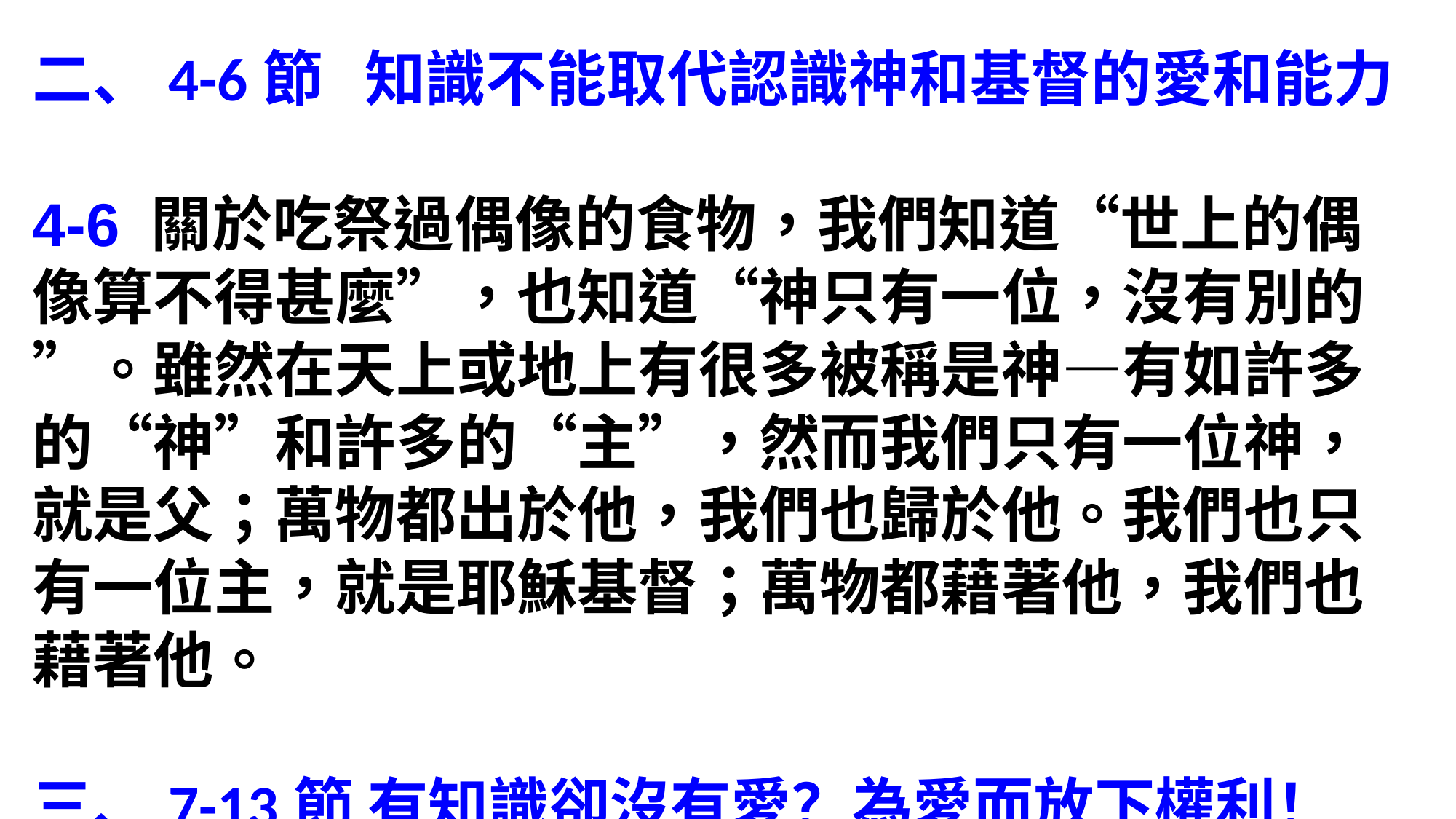

二、4-6節   知識不能取代認識神和基督的愛和能力

4-6 關於吃祭過偶像的食物，我們知道“世上的偶像算不得甚麼”，也知道“神只有一位，沒有別的”。雖然在天上或地上有很多被稱是神—有如許多的“神”和許多的“主”，然而我們只有一位神，就是父；萬物都出於他，我們也歸於他。我們也只有一位主，就是耶穌基督；萬物都藉著他，我們也藉著他。

三、7-13節 有知識卻沒有愛？為愛而放下權利！